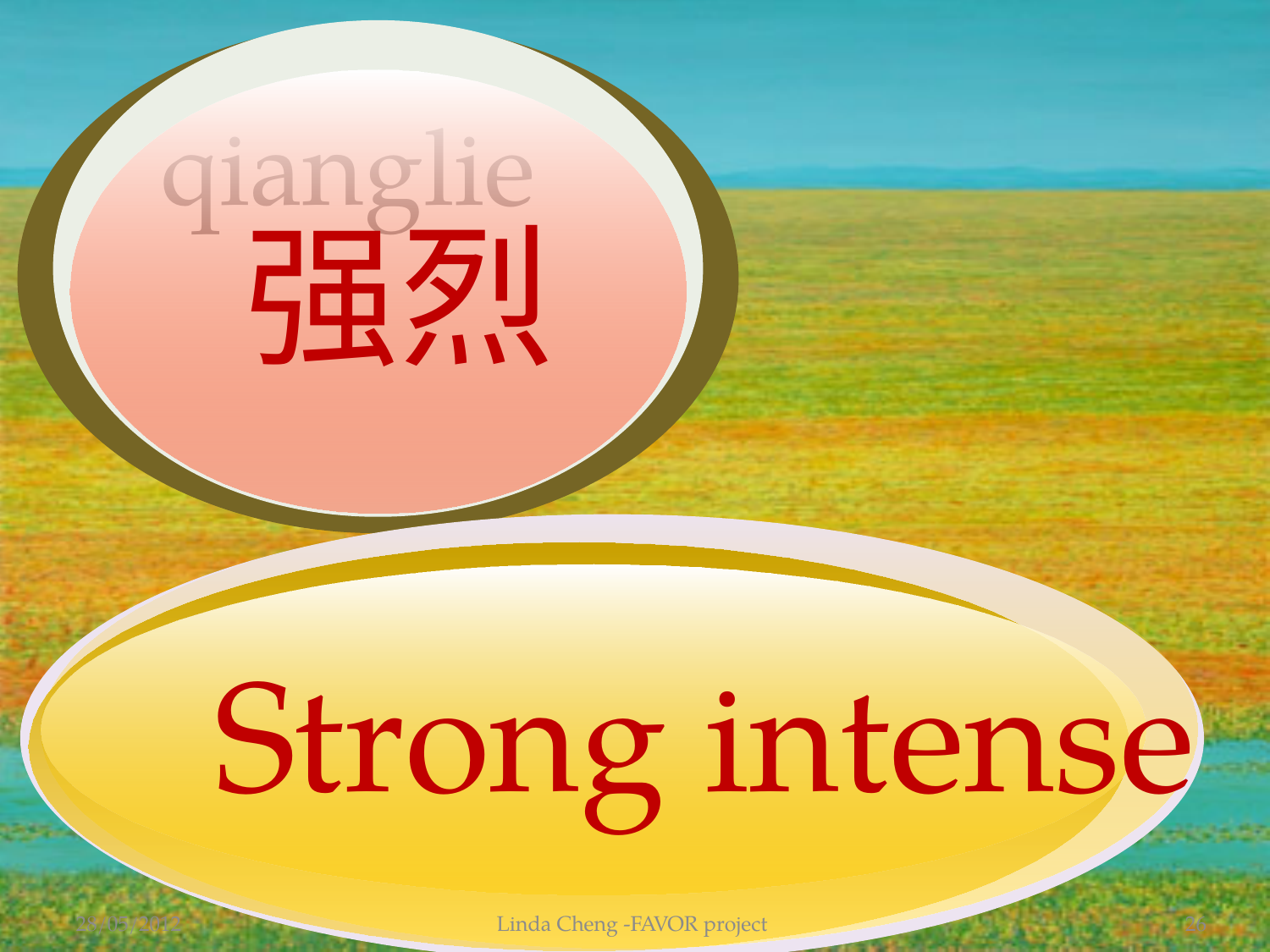

qianglie

 强烈

Strong intense
28/05/2012
Linda Cheng -FAVOR project
26